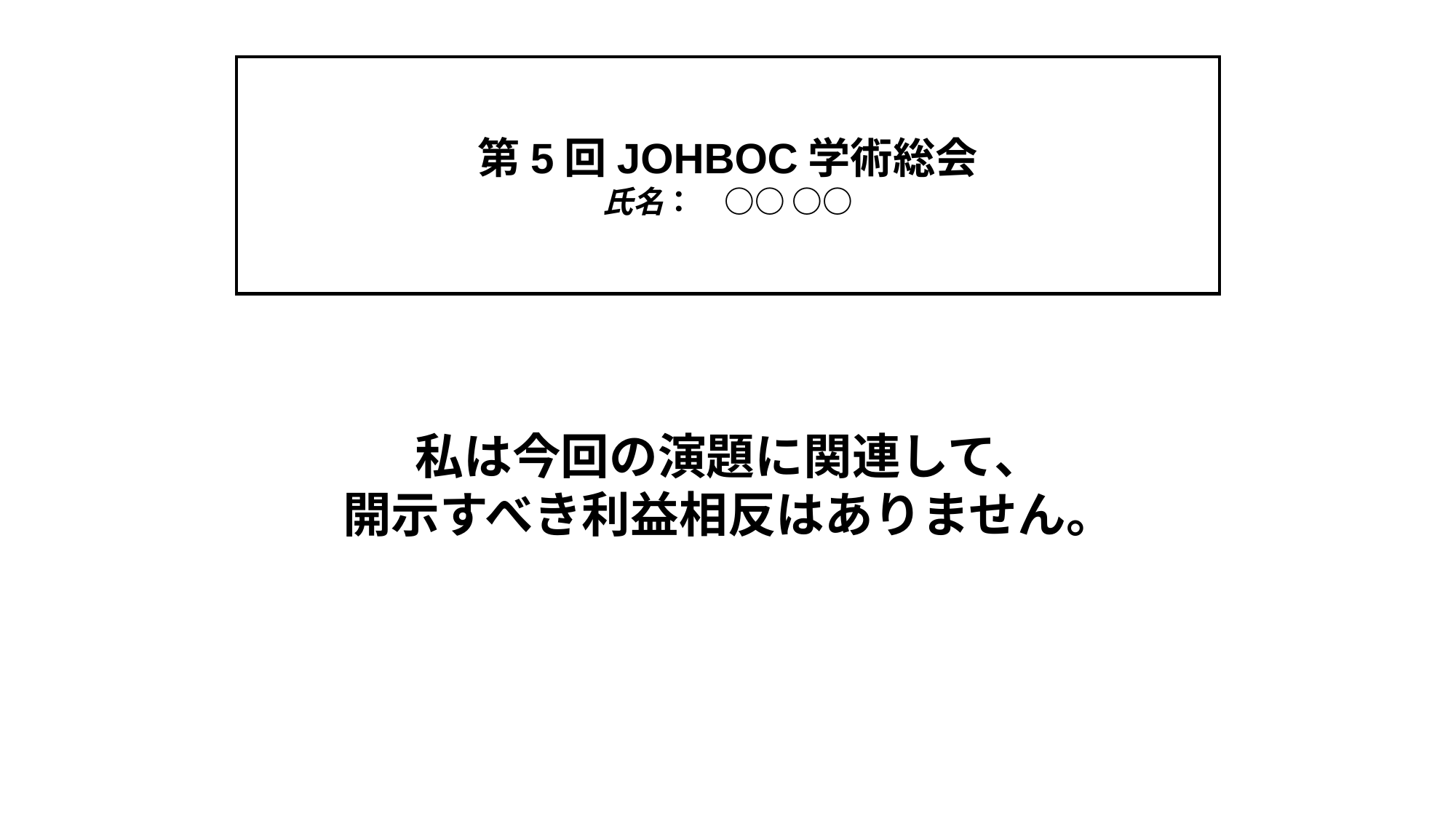

第5回JOHBOC学術総会
氏名：　○○ ○○
私は今回の演題に関連して、
開示すべき利益相反はありません。